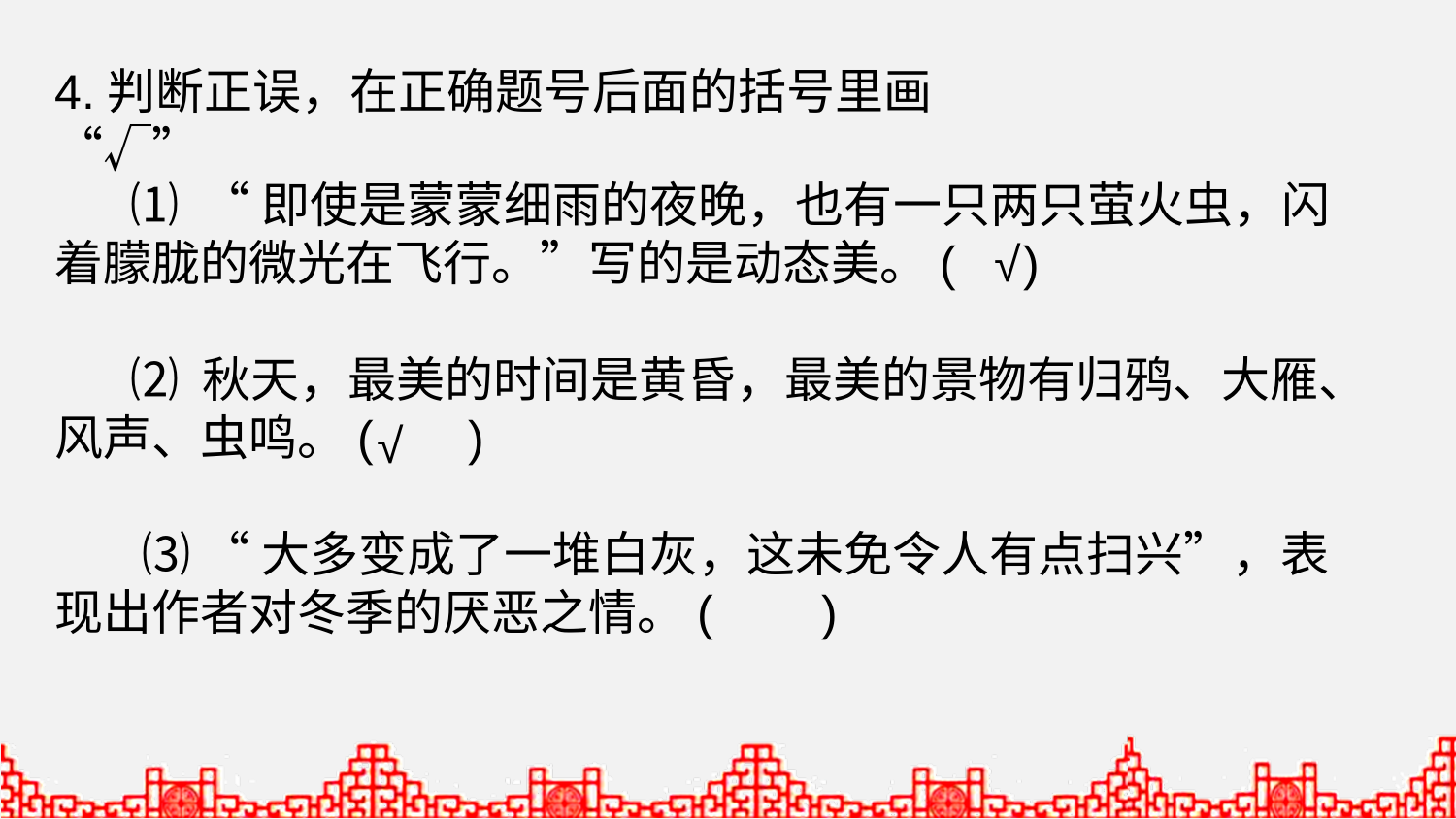

4.判断正误，在正确题号后面的括号里画“√”
       ⑴  “即使是蒙蒙细雨的夜晚，也有一只两只萤火虫，闪着朦胧的微光在飞行。”写的是动态美。(     )

       ⑵ 秋天，最美的时间是黄昏，最美的景物有归鸦、大雁、风声、虫鸣。(       )

        ⑶ “大多变成了一堆白灰，这未免令人有点扫兴”，表现出作者对冬季的厌恶之情。(        )
√
√